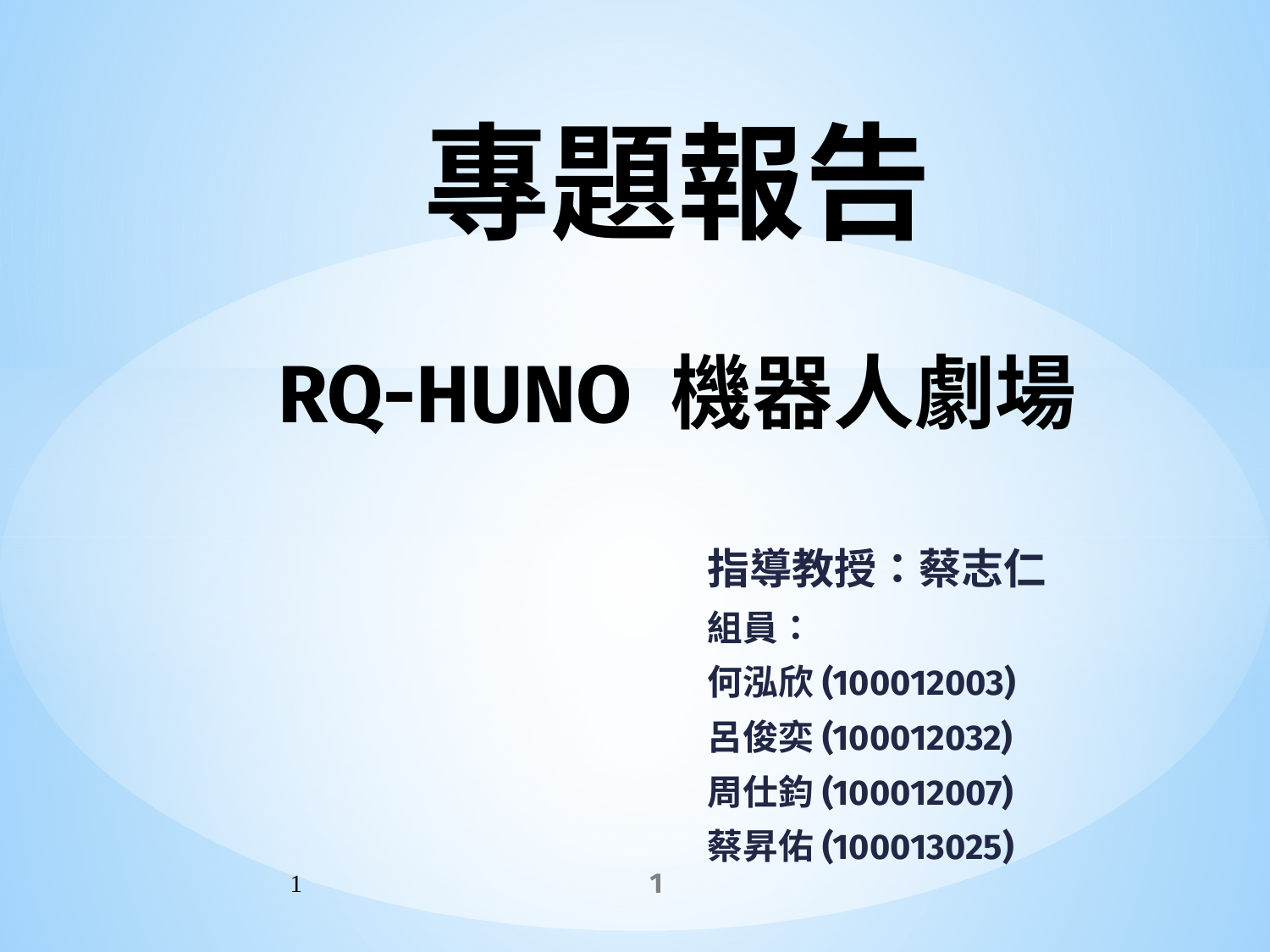

# 專題報告 RQ-HUNO 機器人劇場
指導教授：蔡志仁
組員：
何泓欣(100012003)
呂俊奕(100012032)
周仕鈞(100012007)
蔡昇佑(100013025)
1
1